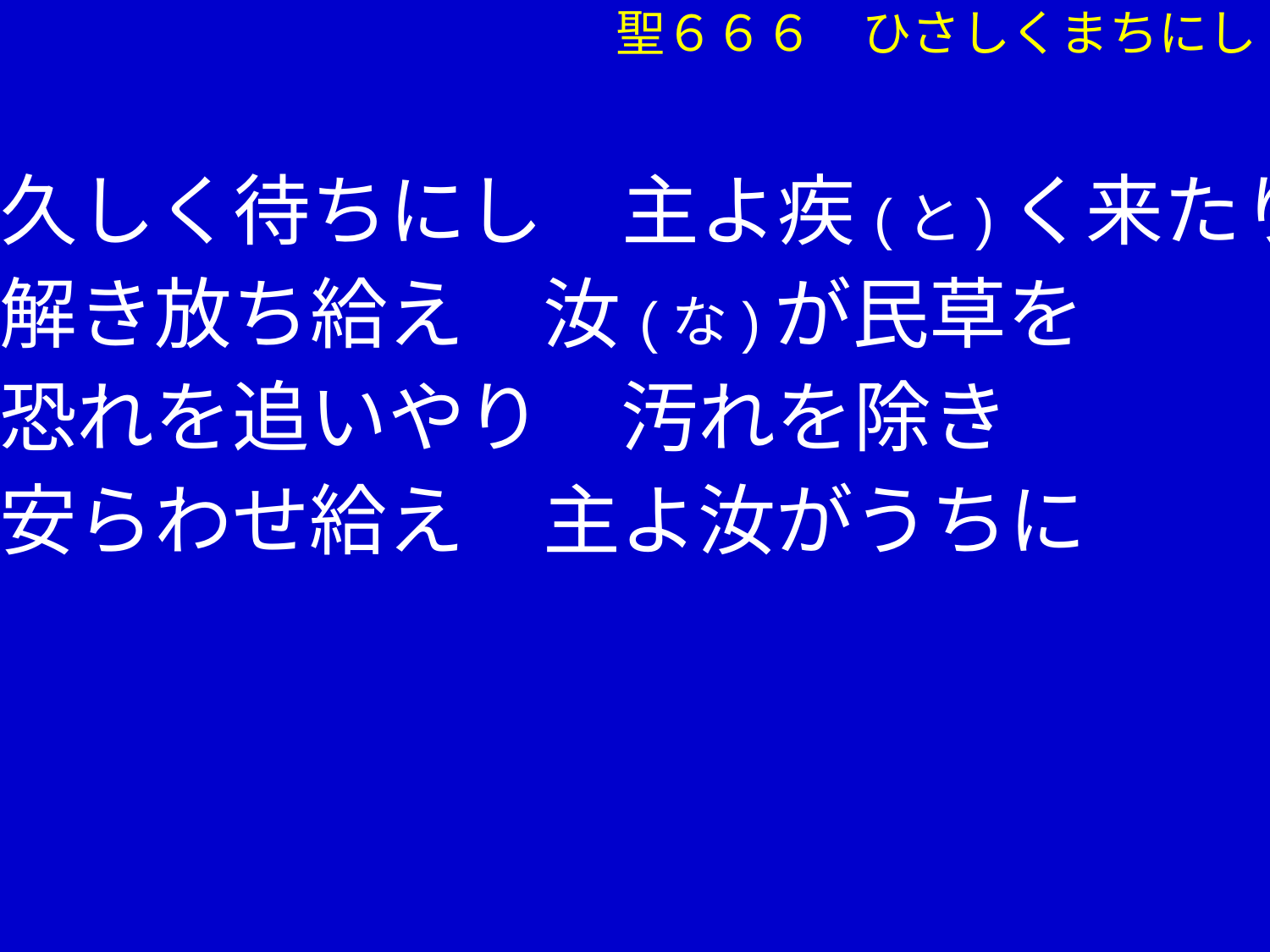

聖６６６　ひさしくまちにし
①久しく待ちにし　主よ疾(と)く来たり
　 解き放ち給え　汝(な)が民草を
　 恐れを追いやり　汚れを除き
　 安らわせ給え　主よ汝がうちに